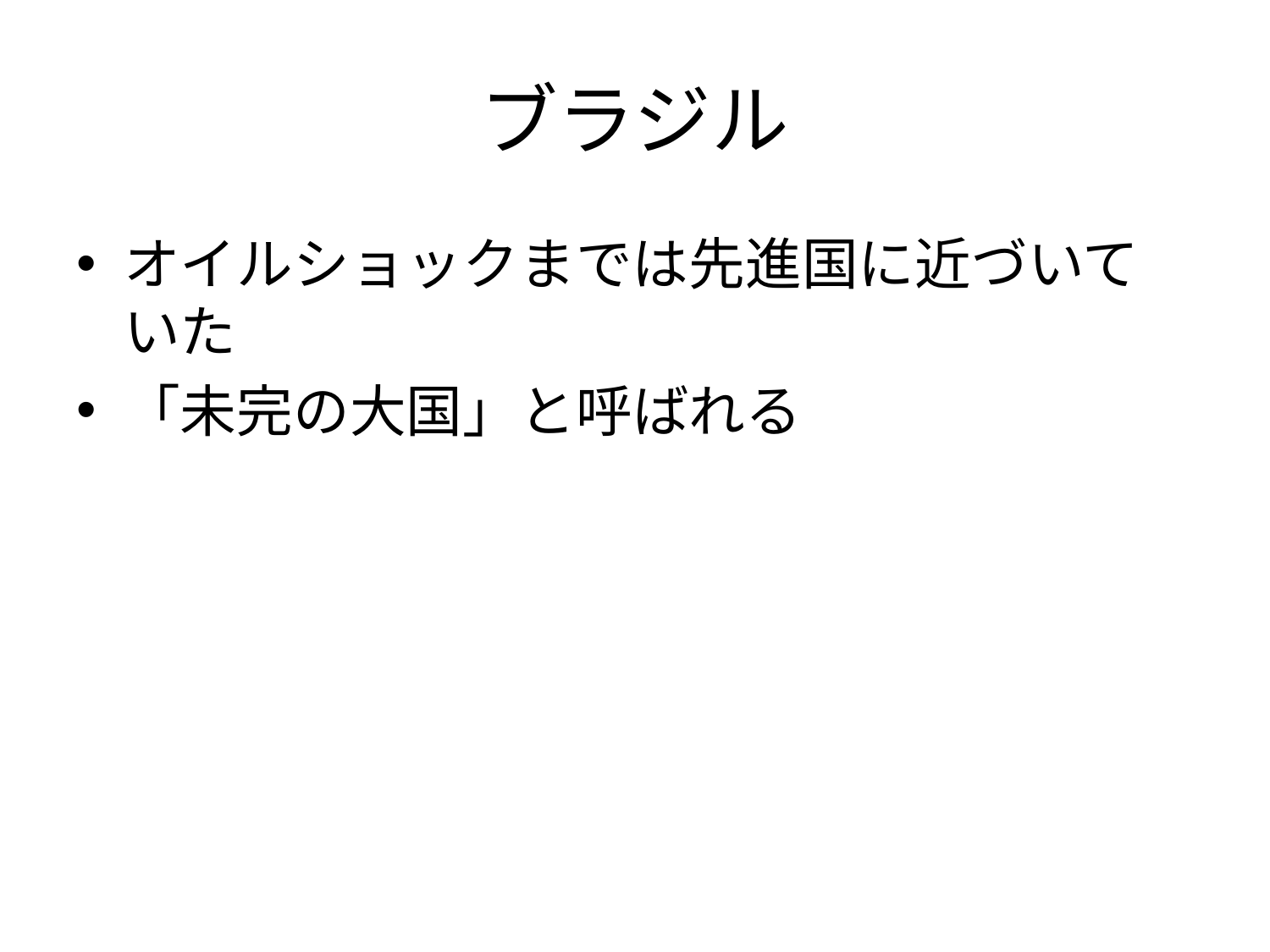

# ブラジル
オイルショックまでは先進国に近づいていた
「未完の大国」と呼ばれる